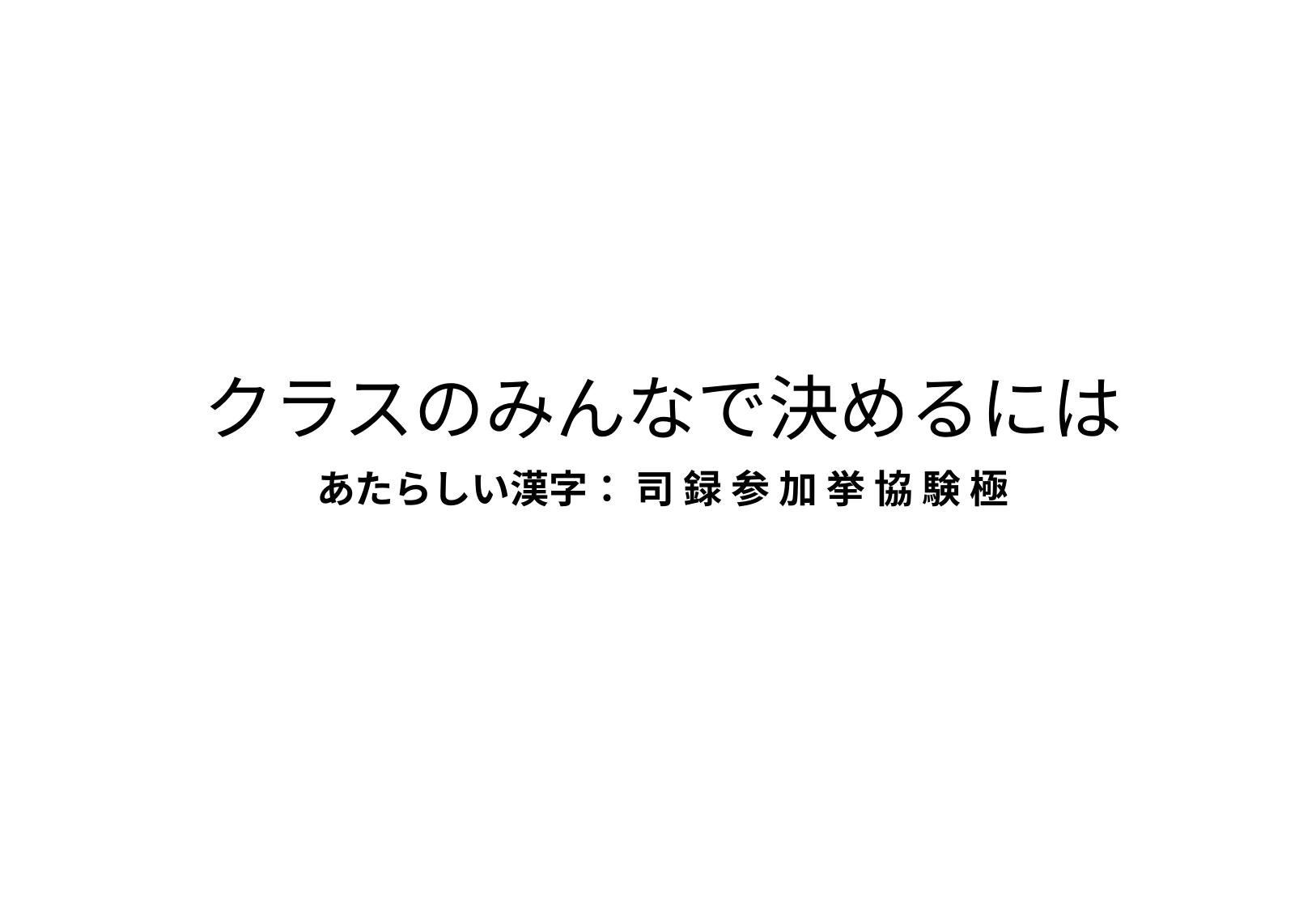

# クラスのみんなで決めるには
あたらしい漢字： 司 録 参 加 挙 協 験 極